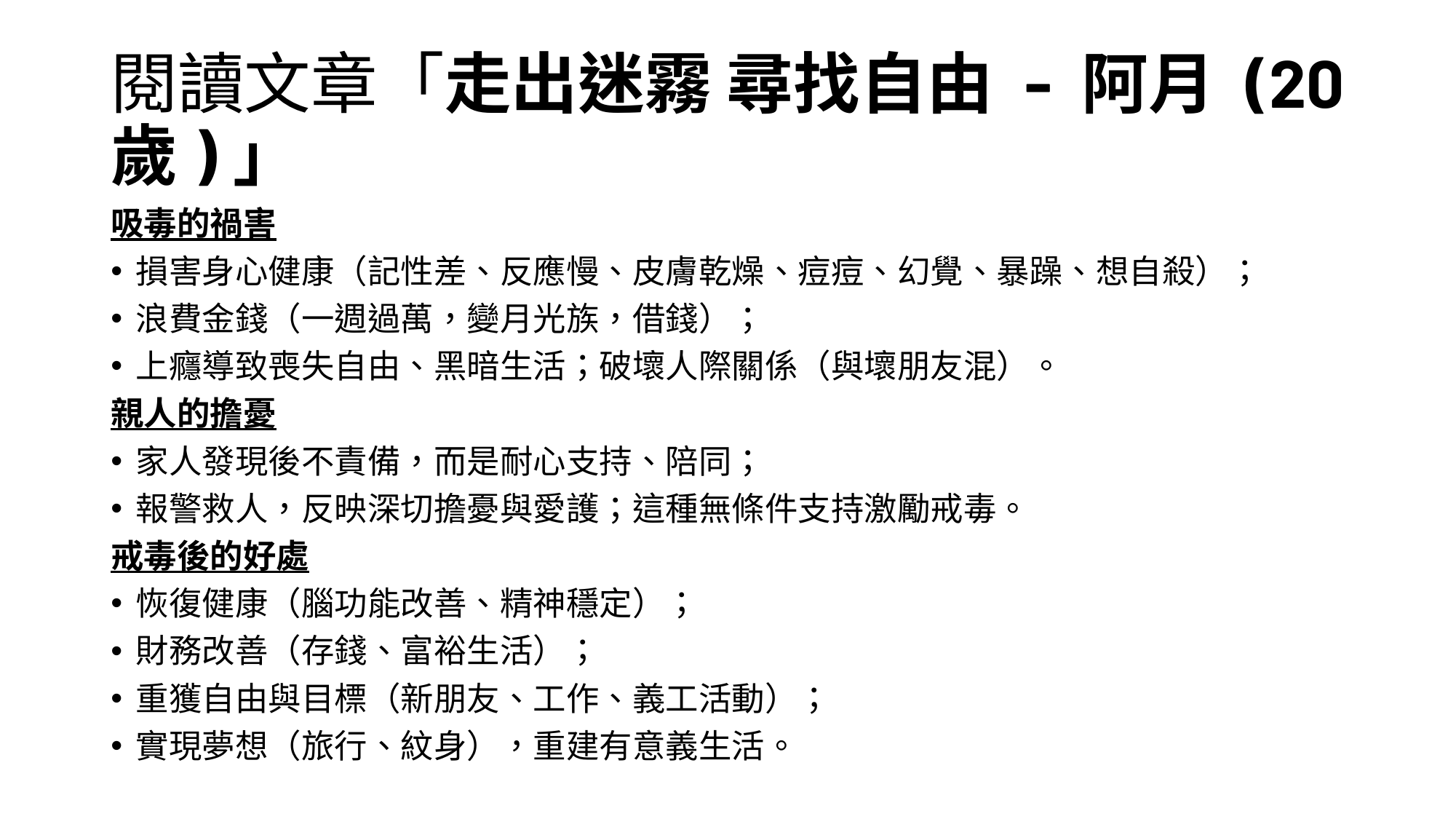

# 閱讀文章「走出迷霧 尋找自由 - 阿月 (20歲)」
吸毒的禍害
損害身心健康（記性差、反應慢、皮膚乾燥、痘痘、幻覺、暴躁、想自殺）；
浪費金錢（一週過萬，變月光族，借錢）；
上癮導致喪失自由、黑暗生活；破壞人際關係（與壞朋友混）。
親人的擔憂
家人發現後不責備，而是耐心支持、陪同；
報警救人，反映深切擔憂與愛護；這種無條件支持激勵戒毒。
戒毒後的好處
恢復健康（腦功能改善、精神穩定）；
財務改善（存錢、富裕生活）；
重獲自由與目標（新朋友、工作、義工活動）；
實現夢想（旅行、紋身），重建有意義生活。